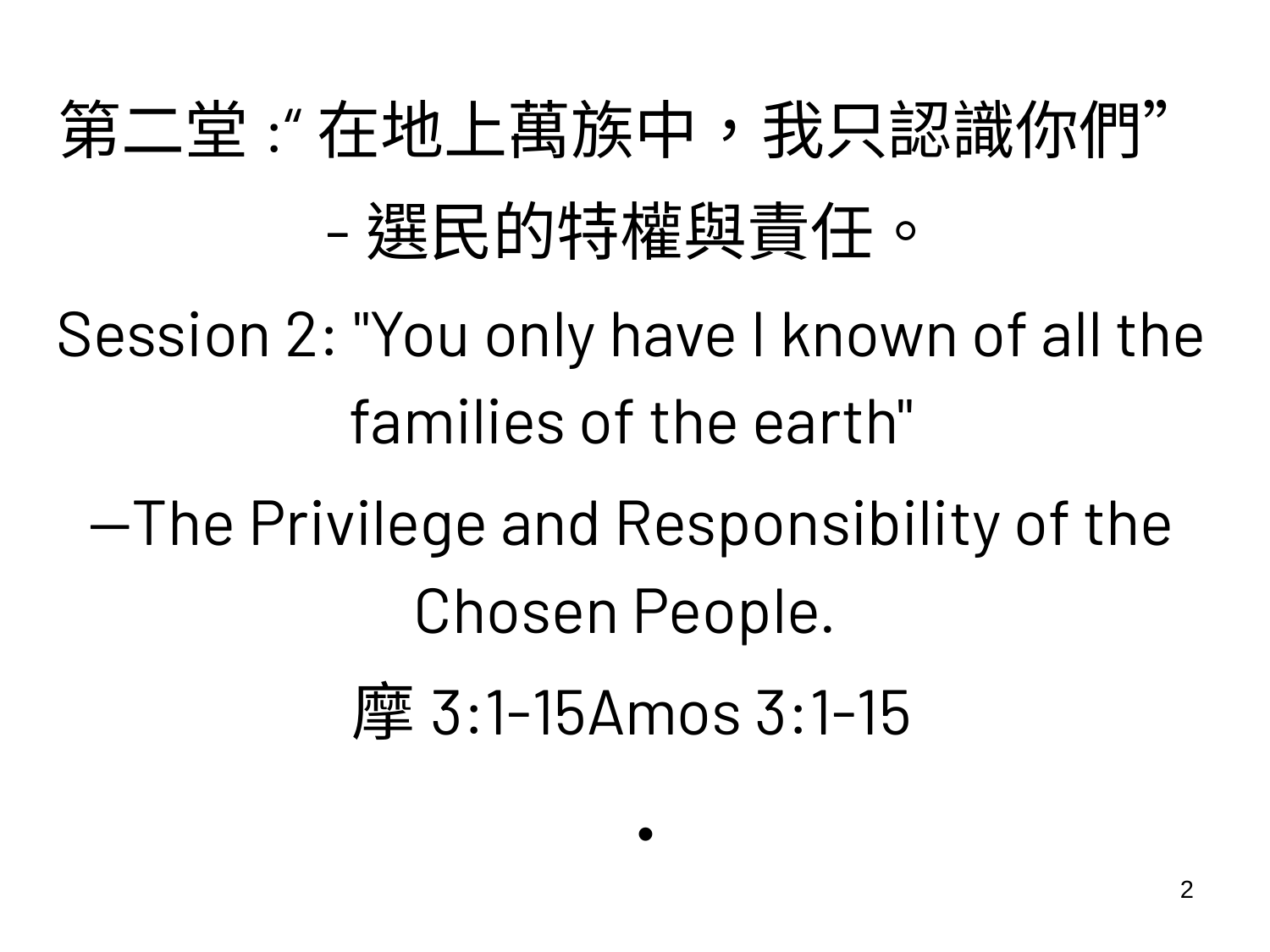

第二堂:“在地上萬族中，我只認識你們”
-選民的特權與責任。
Session 2: "You only have I known of all the families of the earth"
—The Privilege and Responsibility of the Chosen People.
摩3:1-15Amos 3:1-15
#
2